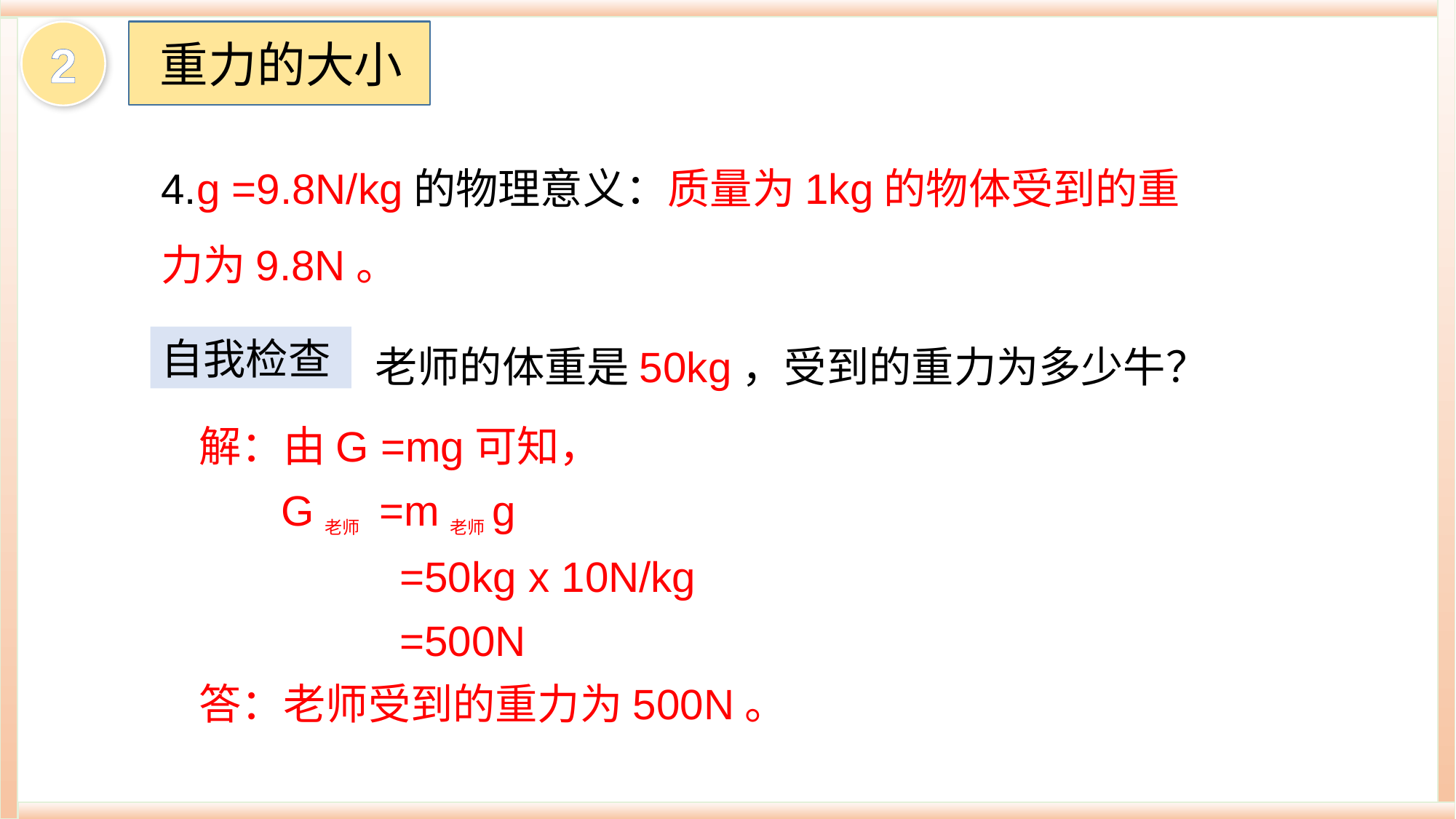

重力的大小
2

4.g =9.8N/kg的物理意义：质量为1kg的物体受到的重力为9.8N。

老师的体重是50kg，受到的重力为多少牛？
自我检查

解：由G =mg可知，
       G老师 =m老师g
                 =50kg x 10N/kg
                 =500N
答：老师受到的重力为500N。